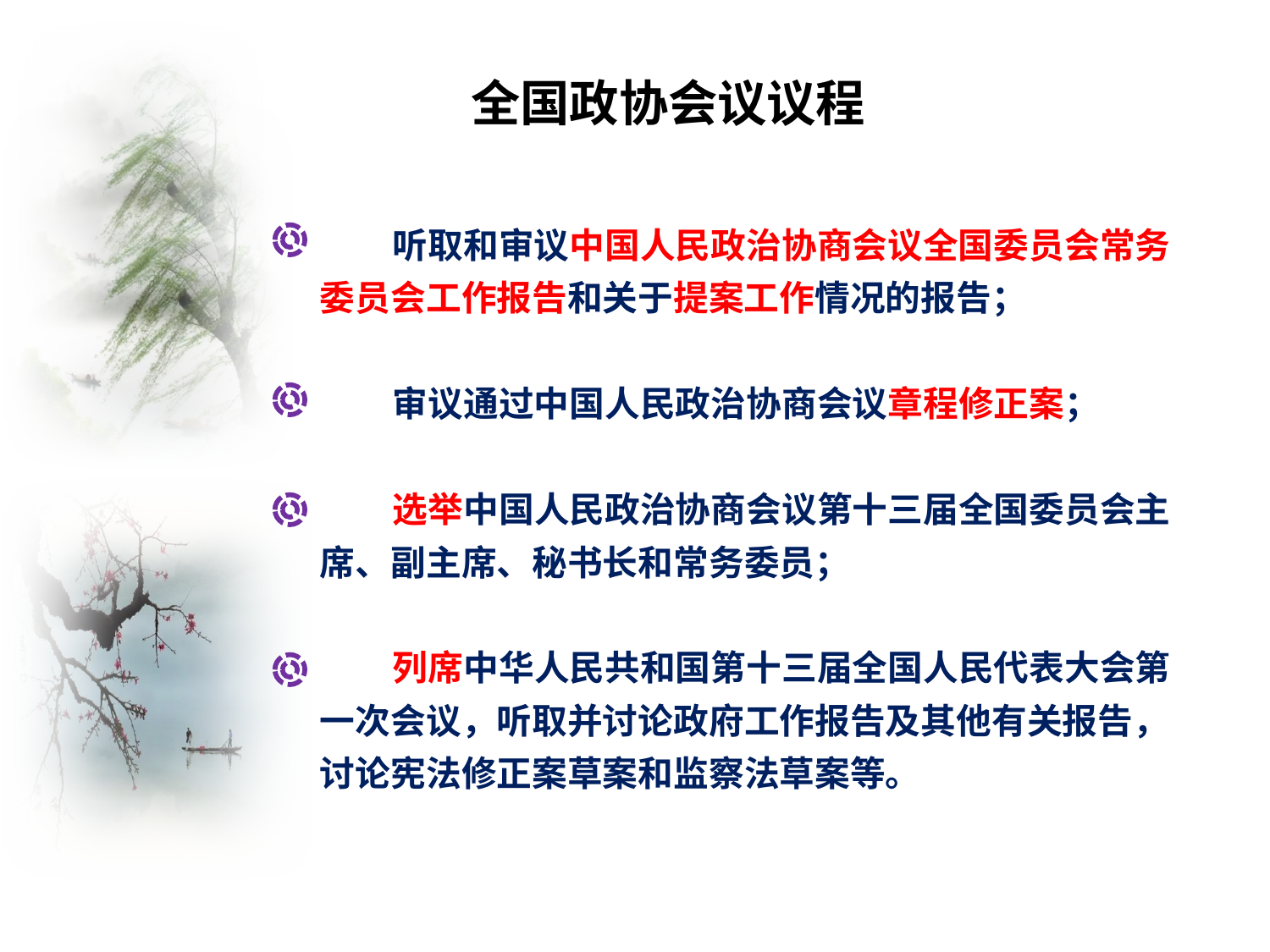

全国政协会议议程
        听取和审议中国人民政治协商会议全国委员会常务委员会工作报告和关于提案工作情况的报告；

        审议通过中国人民政治协商会议章程修正案；

        选举中国人民政治协商会议第十三届全国委员会主席、副主席、秘书长和常务委员；

        列席中华人民共和国第十三届全国人民代表大会第一次会议，听取并讨论政府工作报告及其他有关报告，讨论宪法修正案草案和监察法草案等。